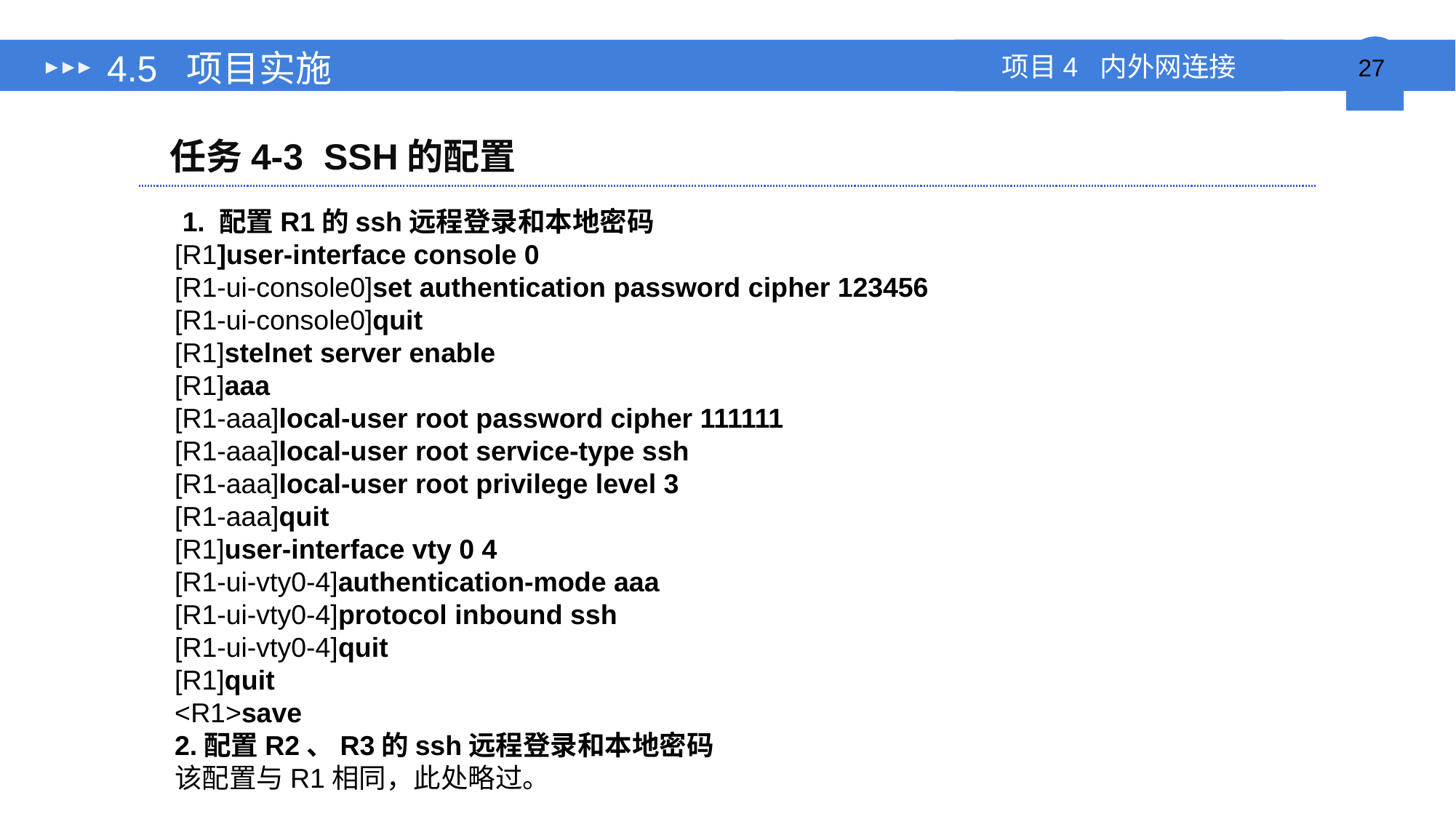

# 4.5  项目实施
任务4-3  SSH的配置

 1. 配置R1的ssh远程登录和本地密码
[R1]user-interface console 0
[R1-ui-console0]set authentication password cipher 123456
[R1-ui-console0]quit
[R1]stelnet server enable
[R1]aaa
[R1-aaa]local-user root password cipher 111111
[R1-aaa]local-user root service-type ssh
[R1-aaa]local-user root privilege level 3
[R1-aaa]quit
[R1]user-interface vty 0 4
[R1-ui-vty0-4]authentication-mode aaa
[R1-ui-vty0-4]protocol inbound ssh
[R1-ui-vty0-4]quit
[R1]quit
<R1>save
2.配置R2、R3的ssh远程登录和本地密码
该配置与R1相同，此处略过。